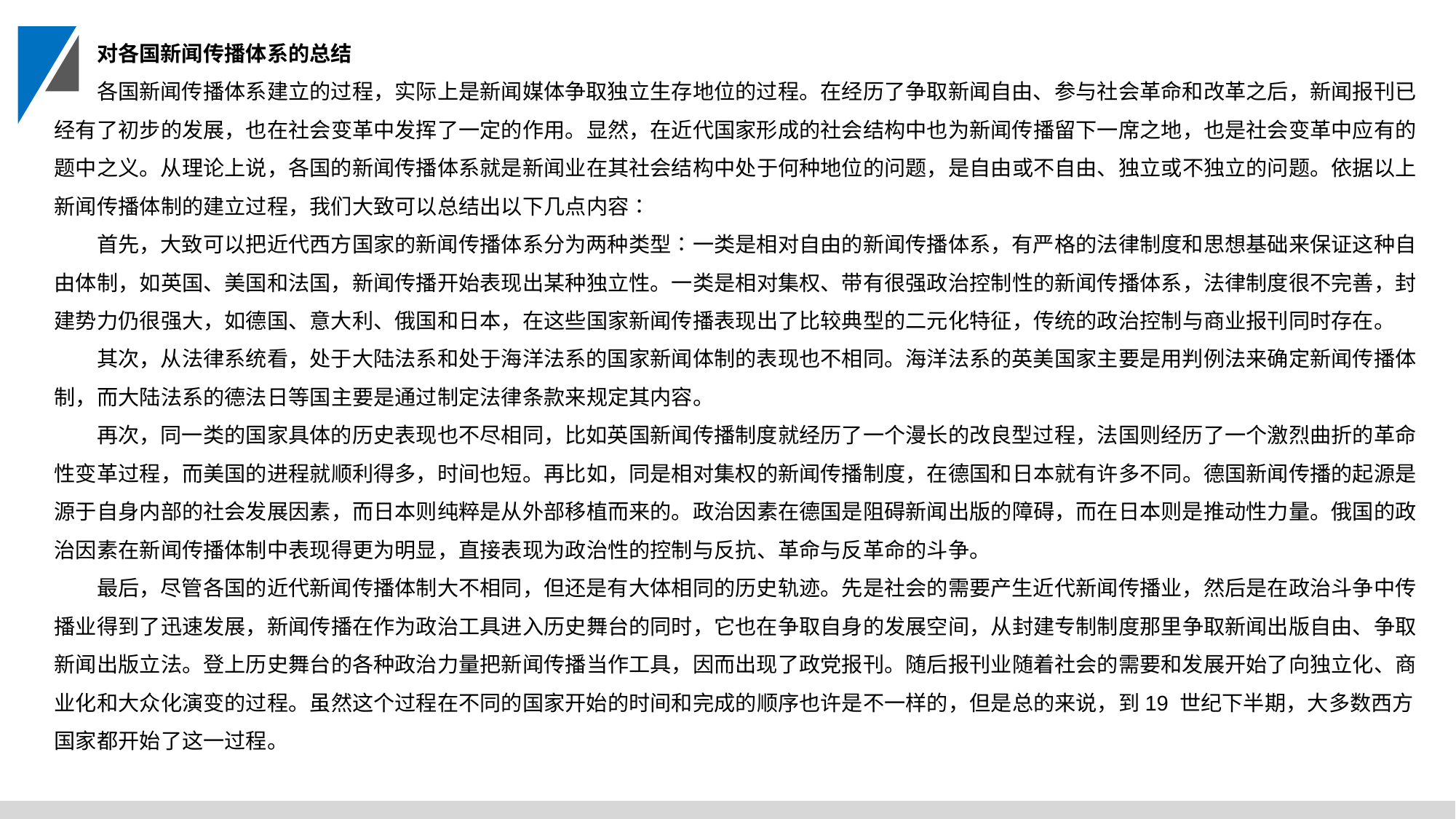

对各国新闻传播体系的总结
各国新闻传播体系建立的过程，实际上是新闻媒体争取独立生存地位的过程。在经历了争取新闻自由、参与社会革命和改革之后，新闻报刊已经有了初步的发展，也在社会变革中发挥了一定的作用。显然，在近代国家形成的社会结构中也为新闻传播留下一席之地，也是社会变革中应有的题中之义。从理论上说，各国的新闻传播体系就是新闻业在其社会结构中处于何种地位的问题，是自由或不自由、独立或不独立的问题。依据以上新闻传播体制的建立过程，我们大致可以总结出以下几点内容∶
首先，大致可以把近代西方国家的新闻传播体系分为两种类型∶一类是相对自由的新闻传播体系，有严格的法律制度和思想基础来保证这种自由体制，如英国、美国和法国，新闻传播开始表现出某种独立性。一类是相对集权、带有很强政治控制性的新闻传播体系，法律制度很不完善，封建势力仍很强大，如德国、意大利、俄国和日本，在这些国家新闻传播表现出了比较典型的二元化特征，传统的政治控制与商业报刊同时存在。
其次，从法律系统看，处于大陆法系和处于海洋法系的国家新闻体制的表现也不相同。海洋法系的英美国家主要是用判例法来确定新闻传播体制，而大陆法系的德法日等国主要是通过制定法律条款来规定其内容。
再次，同一类的国家具体的历史表现也不尽相同，比如英国新闻传播制度就经历了一个漫长的改良型过程，法国则经历了一个激烈曲折的革命性变革过程，而美国的进程就顺利得多，时间也短。再比如，同是相对集权的新闻传播制度，在德国和日本就有许多不同。德国新闻传播的起源是源于自身内部的社会发展因素，而日本则纯粹是从外部移植而来的。政治因素在德国是阻碍新闻出版的障碍，而在日本则是推动性力量。俄国的政治因素在新闻传播体制中表现得更为明显，直接表现为政治性的控制与反抗、革命与反革命的斗争。
最后，尽管各国的近代新闻传播体制大不相同，但还是有大体相同的历史轨迹。先是社会的需要产生近代新闻传播业，然后是在政治斗争中传播业得到了迅速发展，新闻传播在作为政治工具进入历史舞台的同时，它也在争取自身的发展空间，从封建专制制度那里争取新闻出版自由、争取新闻出版立法。登上历史舞台的各种政治力量把新闻传播当作工具，因而出现了政党报刊。随后报刊业随着社会的需要和发展开始了向独立化、商业化和大众化演变的过程。虽然这个过程在不同的国家开始的时间和完成的顺序也许是不一样的，但是总的来说，到19 世纪下半期，大多数西方国家都开始了这一过程。